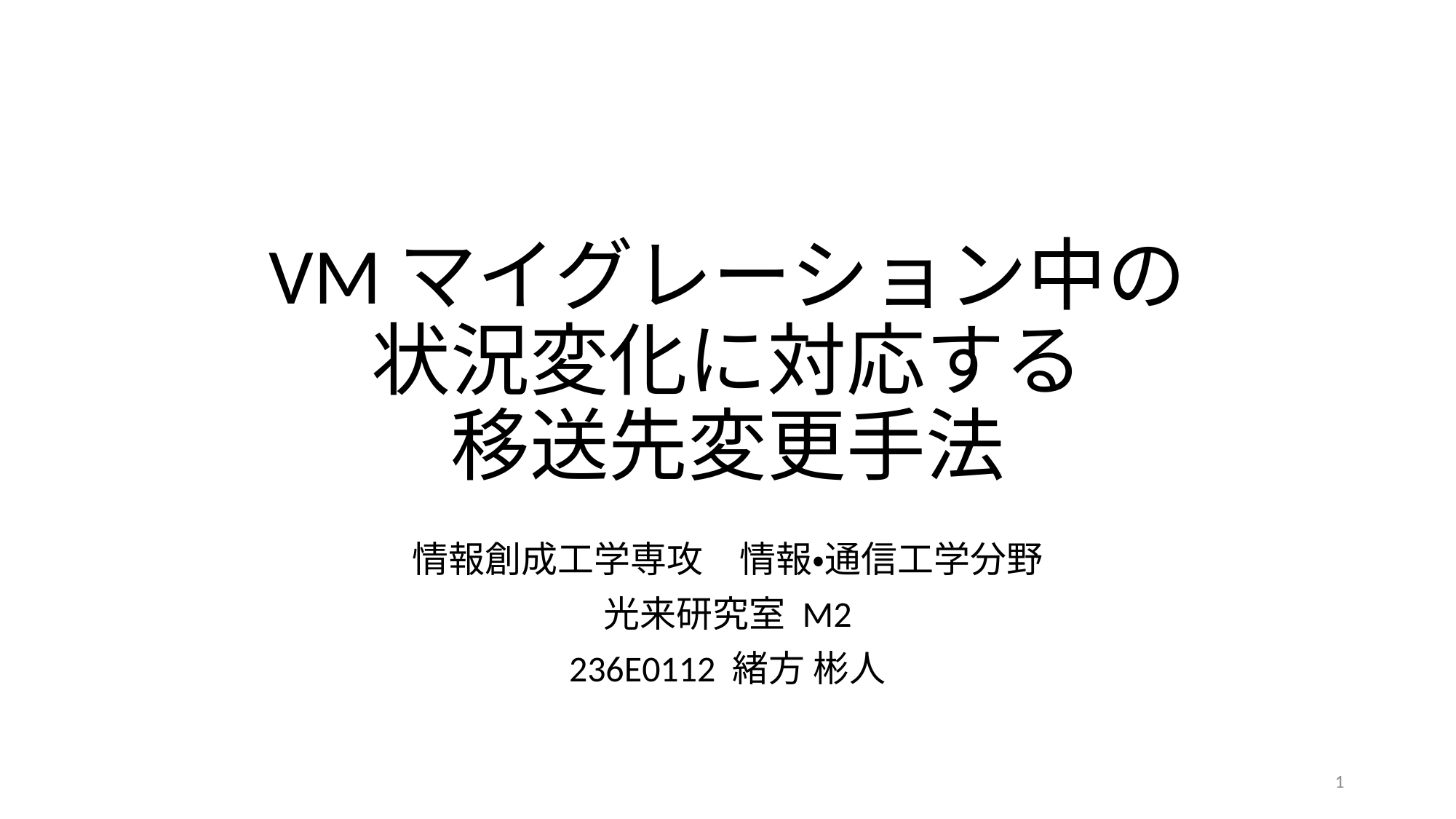

# VMマイグレーション中の 状況変化に対応する 移送先変更手法
情報創成工学専攻　情報・通信工学分野
光来研究室 M2
236E0112 緒方 彬人
1